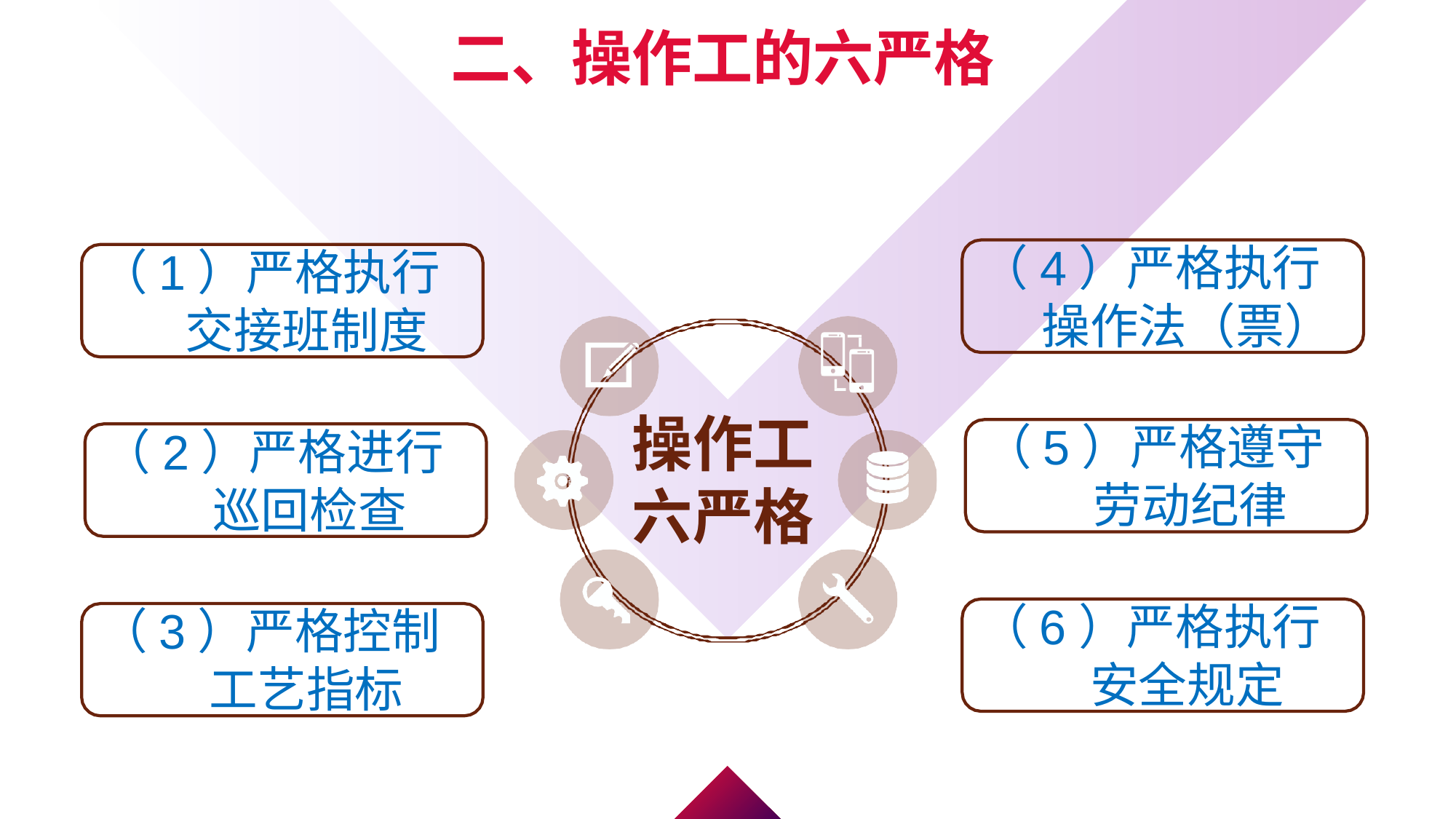

二、操作工的六严格
（4）严格执行操作法（票）

（1）严格执行交接班制度

操作工六严格
（5）严格遵守劳动纪律
（2）严格进行巡回检查

（6）严格执行安全规定

（3）严格控制工艺指标